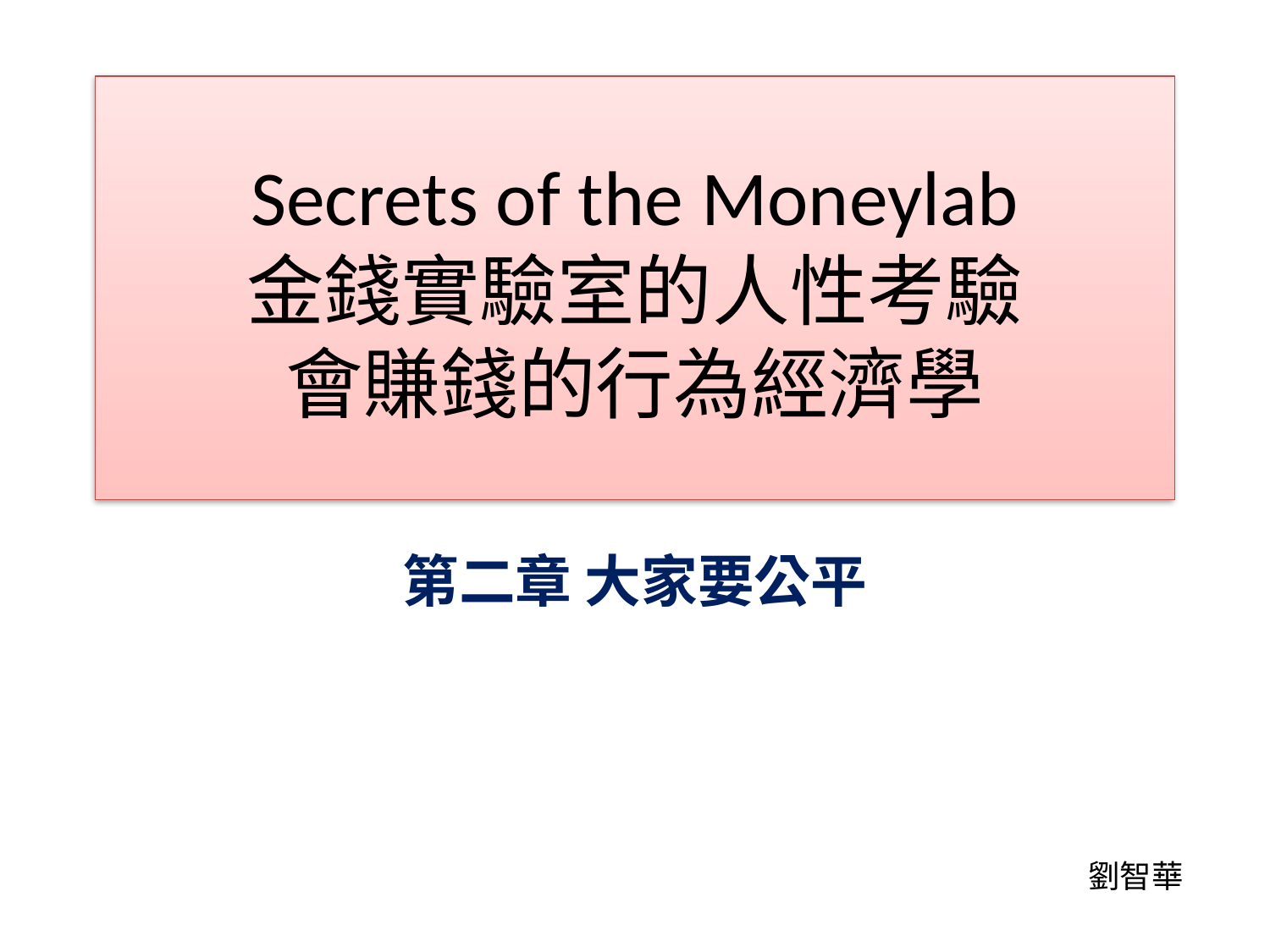

# Secrets of the Moneylab 金錢實驗室的人性考驗 會賺錢的行為經濟學
第二章 大家要公平
劉智華